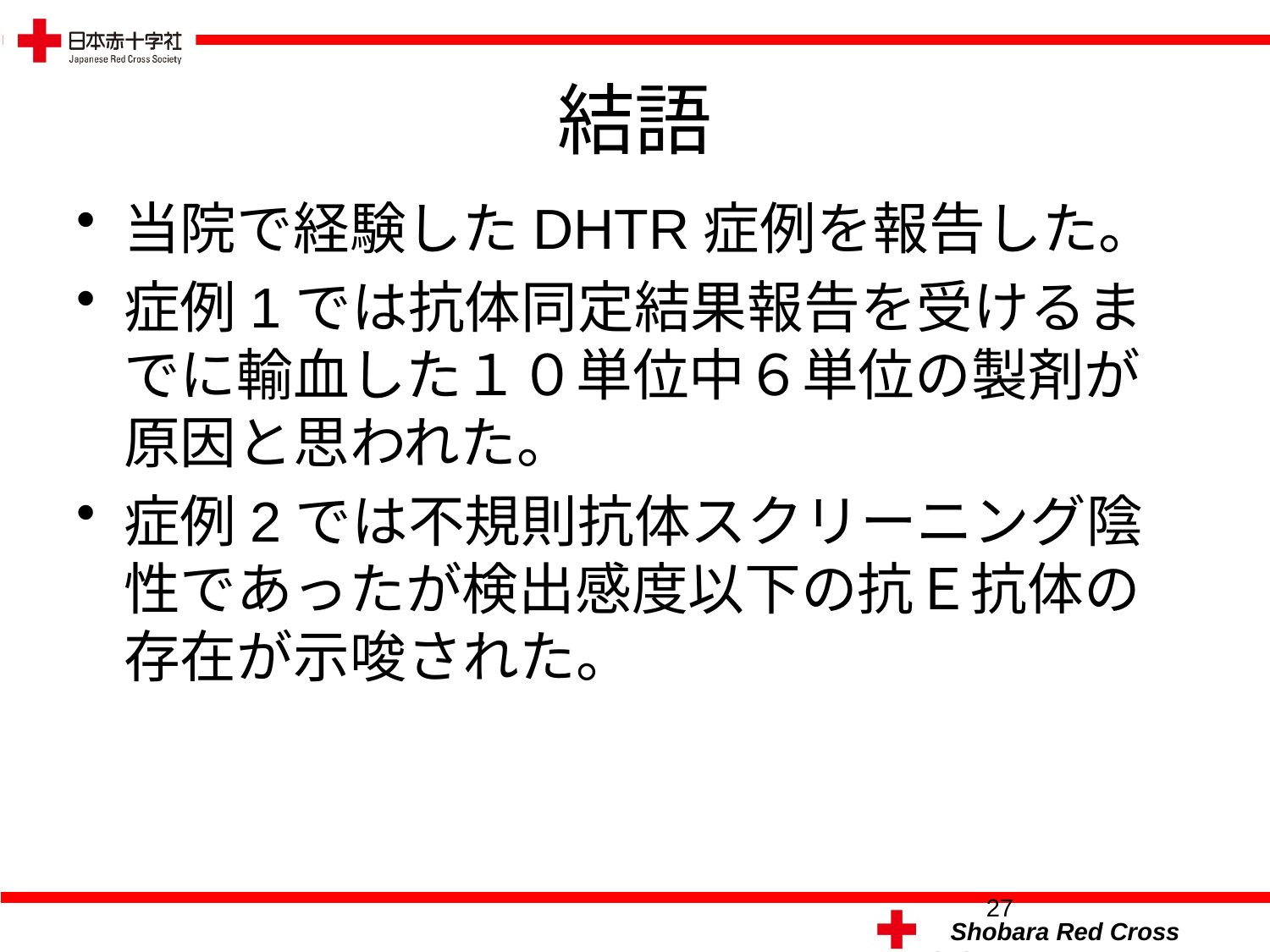

# 結語
当院で経験したDHTR症例を報告した。
症例1では抗体同定結果報告を受けるまでに輸血した１０単位中６単位の製剤が原因と思われた。
症例2では不規則抗体スクリーニング陰性であったが検出感度以下の抗Ｅ抗体の存在が示唆された。

27